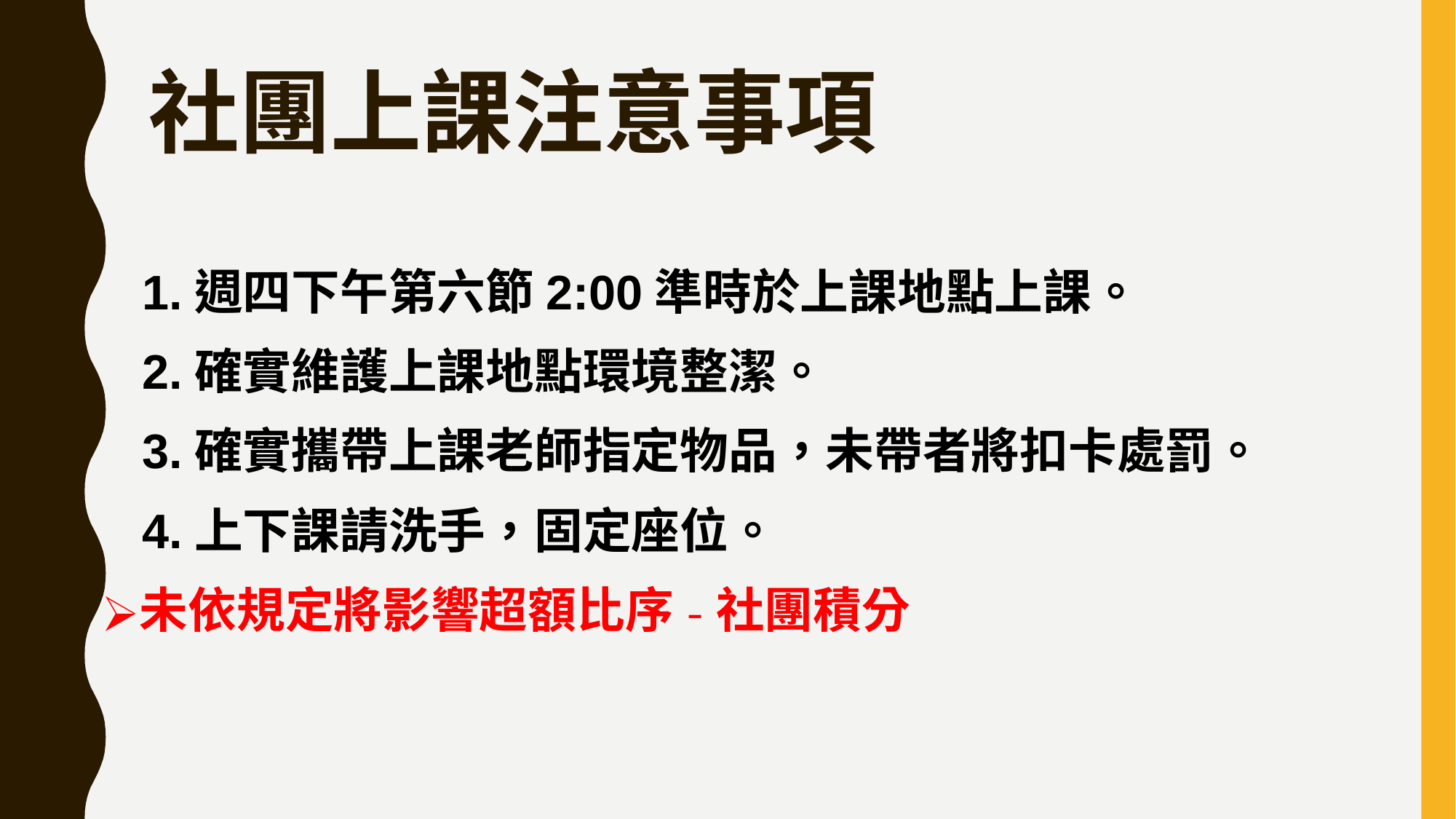

# 社團上課注意事項

   1.週四下午第六節2:00準時於上課地點上課。
   2.確實維護上課地點環境整潔。
   3.確實攜帶上課老師指定物品，未帶者將扣卡處罰。
   4.上下課請洗手，固定座位。
未依規定將影響超額比序-社團積分